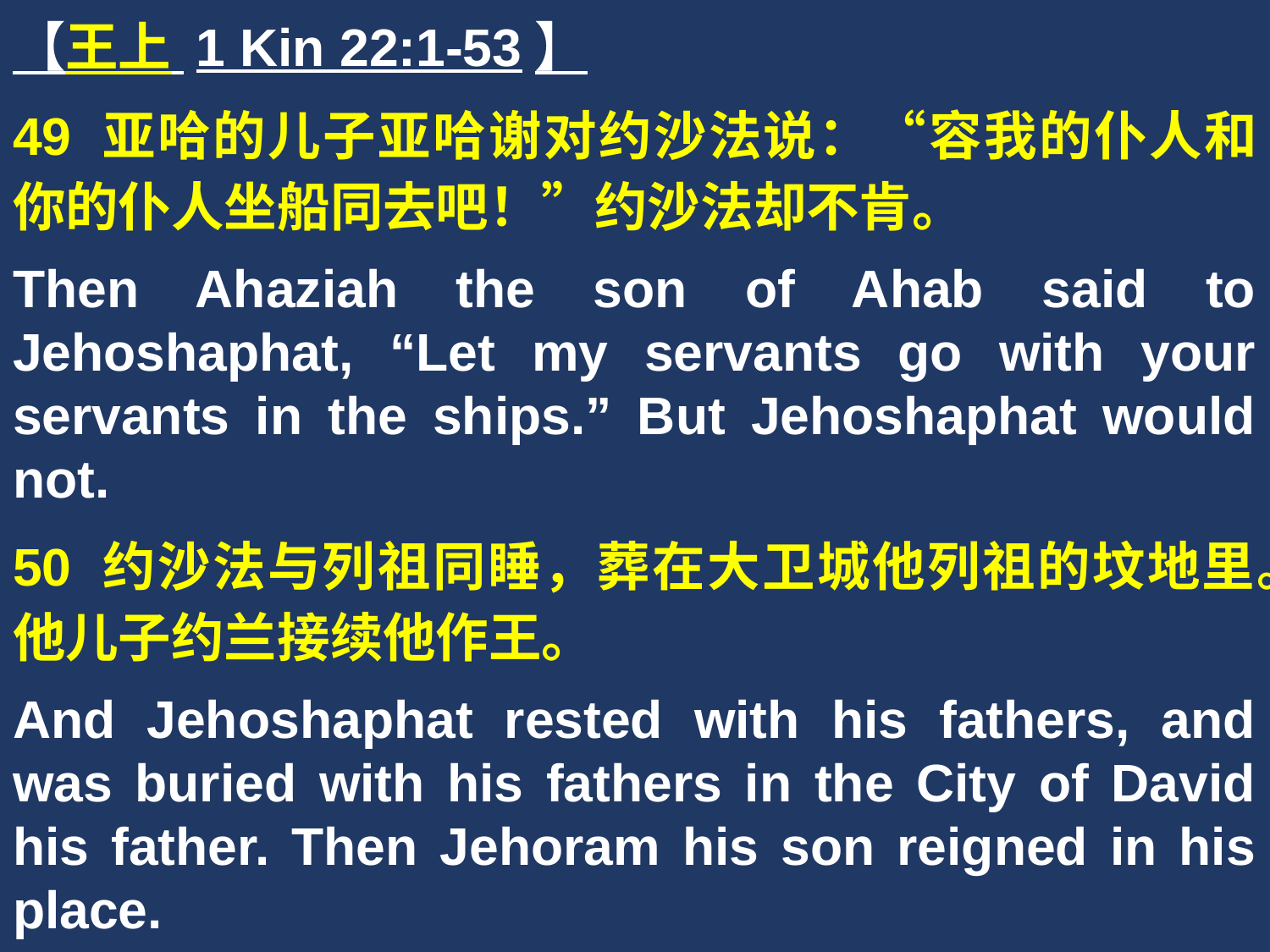

【王上 1 Kin 22:1-53】
49 亚哈的儿子亚哈谢对约沙法说：“容我的仆人和你的仆人坐船同去吧！”约沙法却不肯。
Then Ahaziah the son of Ahab said to Jehoshaphat, “Let my servants go with your servants in the ships.” But Jehoshaphat would not.
50 约沙法与列祖同睡，葬在大卫城他列祖的坟地里。他儿子约兰接续他作王。
And Jehoshaphat rested with his fathers, and was buried with his fathers in the City of David his father. Then Jehoram his son reigned in his place.